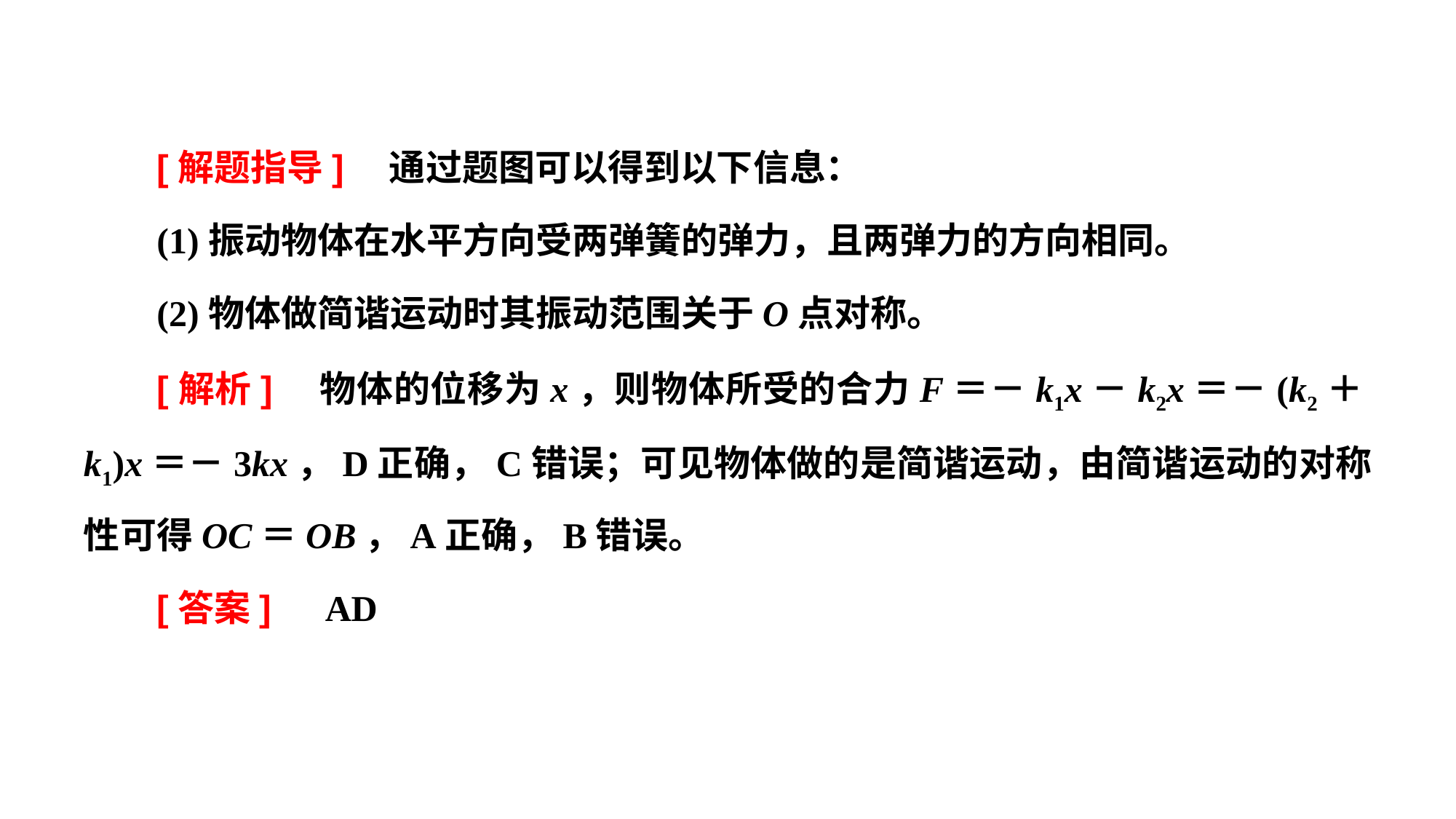

[解题指导]　通过题图可以得到以下信息：
(1)振动物体在水平方向受两弹簧的弹力，且两弹力的方向相同。
(2)物体做简谐运动时其振动范围关于O点对称。
[解析]　物体的位移为x，则物体所受的合力F＝－k1x－k2x＝－(k2＋k1)x＝－3kx，D正确，C错误；可见物体做的是简谐运动，由简谐运动的对称性可得OC＝OB，A正确，B错误。
[答案]　AD